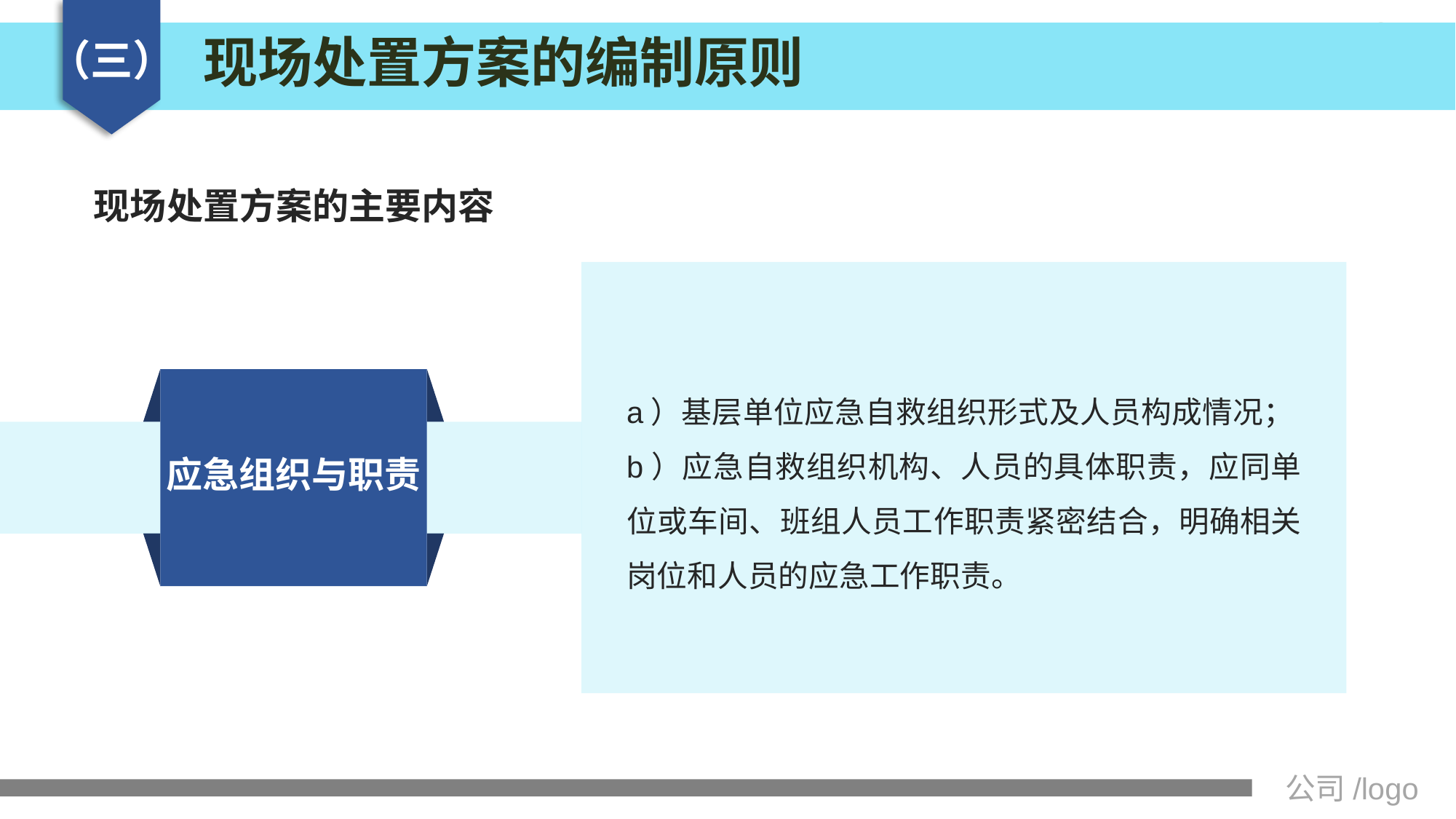

现场处置方案的编制原则
（三）
# 现场处置方案的主要内容

a）基层单位应急自救组织形式及人员构成情况；
b）应急自救组织机构、人员的具体职责，应同单位或车间、班组人员工作职责紧密结合，明确相关岗位和人员的应急工作职责。

应急组织与职责

公司/logo